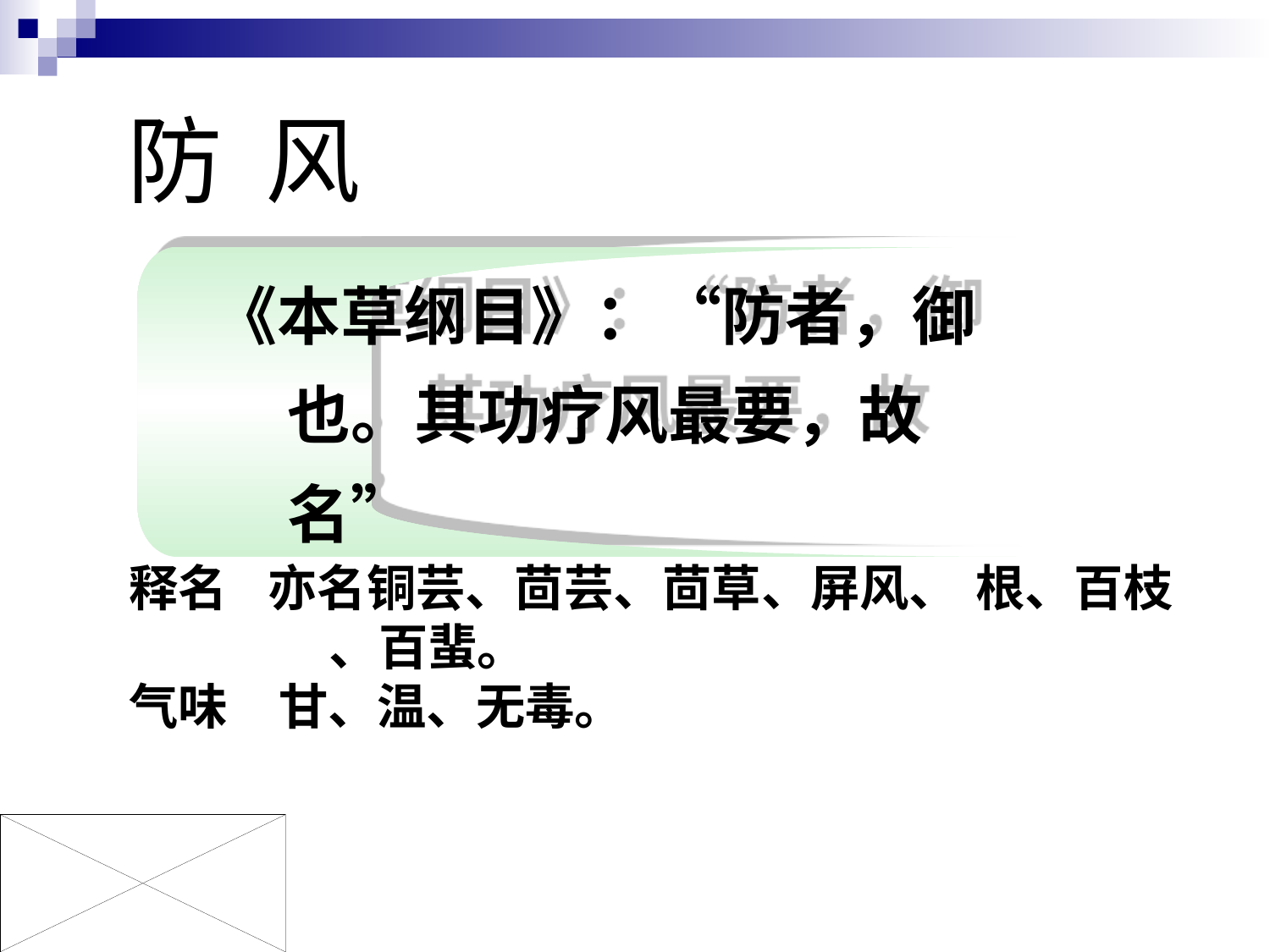

# 防  风
《本草纲目》：“防者，御也。其功疗风最要，故名”
释名    亦名铜芸、茴芸、茴草、屏风、 根、百枝
           、百蜚。
气味   甘、温、无毒。